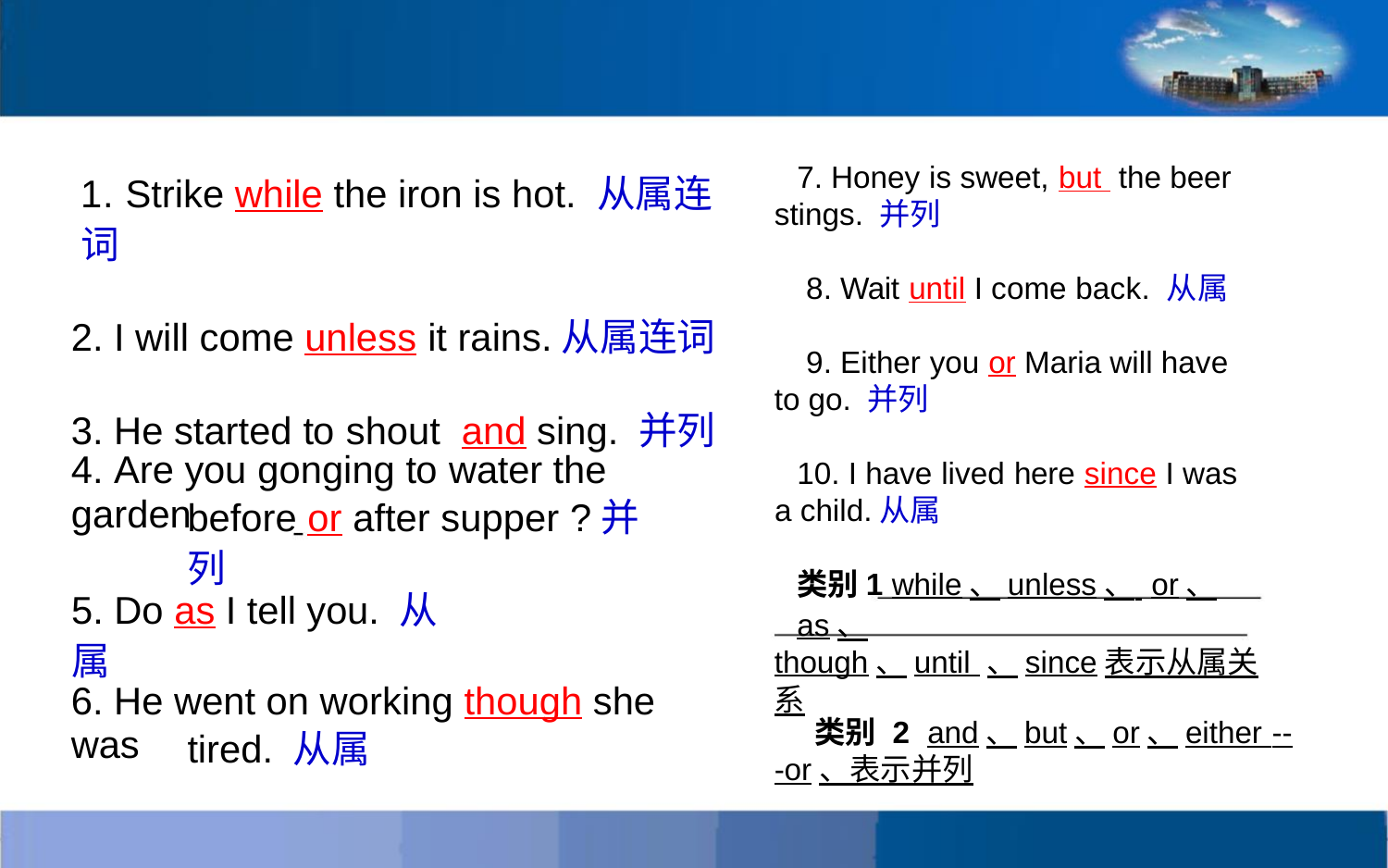

7. Honey is sweet, but  the beer
1. Strike while the iron is hot. 从属连词
2. I will come unless it rains.从属连词
3. He started to shout  and sing. 并列
stings. 并列
8. Wait until I come back. 从属
9. Either you or Maria will have
to go. 并列
4. Are you gonging to water the garden
10. I have lived here since I was
a child.从属
before or after supper ?并列
类别1 while、unless、 or、 as、
though、until 、since表示从属关
系
5. Do as I tell you. 从属
6. He went on working though she was
类别 2 and、but、or、either --
-or、表示并列
tired. 从属